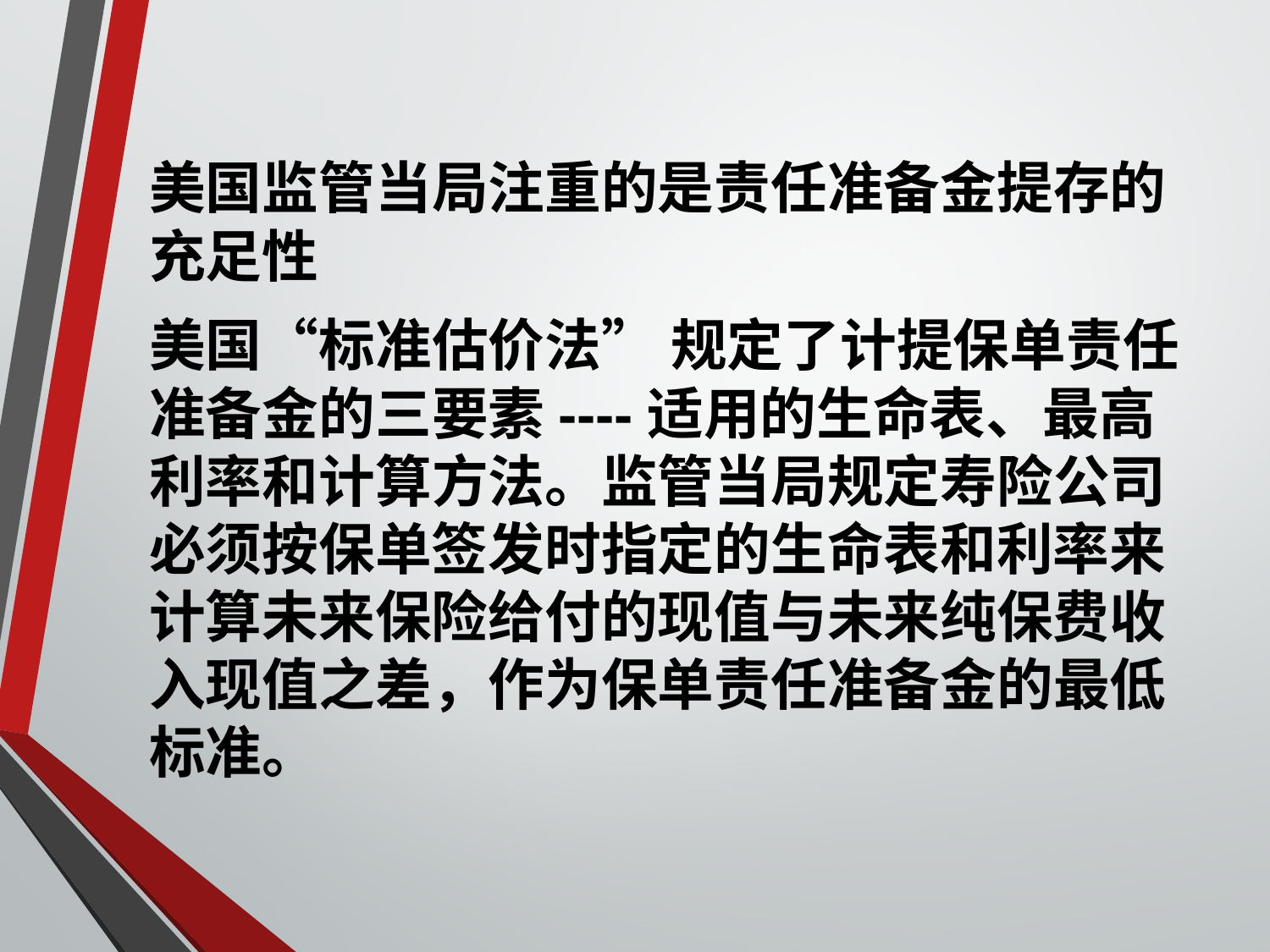

美国监管当局注重的是责任准备金提存的充足性
美国“标准估价法” 规定了计提保单责任准备金的三要素----适用的生命表、最高利率和计算方法。监管当局规定寿险公司必须按保单签发时指定的生命表和利率来计算未来保险给付的现值与未来纯保费收入现值之差，作为保单责任准备金的最低标准。